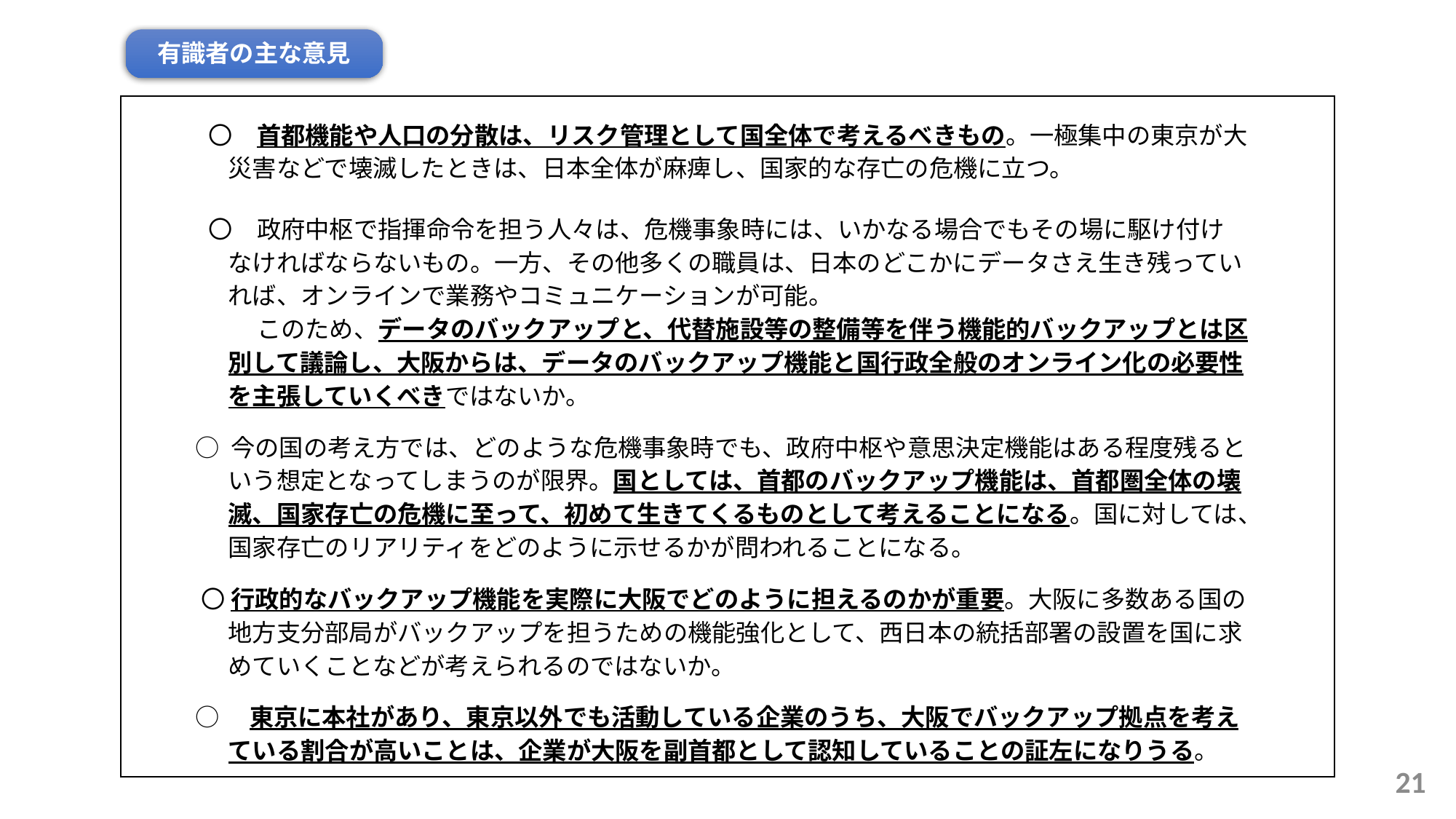

有識者の主な意見

　〇　首都機能や人口の分散は、リスク管理として国全体で考えるべきもの。一極集中の東京が大災害などで壊滅したときは、日本全体が麻痺し、国家的な存亡の危機に立つ。
　〇　政府中枢で指揮命令を担う人々は、危機事象時には、いかなる場合でもその場に駆け付けなければならないもの。一方、その他多くの職員は、日本のどこかにデータさえ生き残っていれば、オンラインで業務やコミュニケーションが可能。
　　　このため、データのバックアップと、代替施設等の整備等を伴う機能的バックアップとは区別して議論し、大阪からは、データのバックアップ機能と国行政全般のオンライン化の必要性を主張していくべきではないか。
  ○ 今の国の考え方では、どのような危機事象時でも、政府中枢や意思決定機能はある程度残るという想定となってしまうのが限界。国としては、首都のバックアップ機能は、首都圏全体の壊滅、国家存亡の危機に至って、初めて生きてくるものとして考えることになる。国に対しては、国家存亡のリアリティをどのように示せるかが問われることになる。
  〇 行政的なバックアップ機能を実際に大阪でどのように担えるのかが重要。大阪に多数ある国の地方支分部局がバックアップを担うための機能強化として、西日本の統括部署の設置を国に求めていくことなどが考えられるのではないか。
  ○　東京に本社があり、東京以外でも活動している企業のうち、大阪でバックアップ拠点を考えている割合が高いことは、企業が大阪を副首都として認知していることの証左になりうる。

21